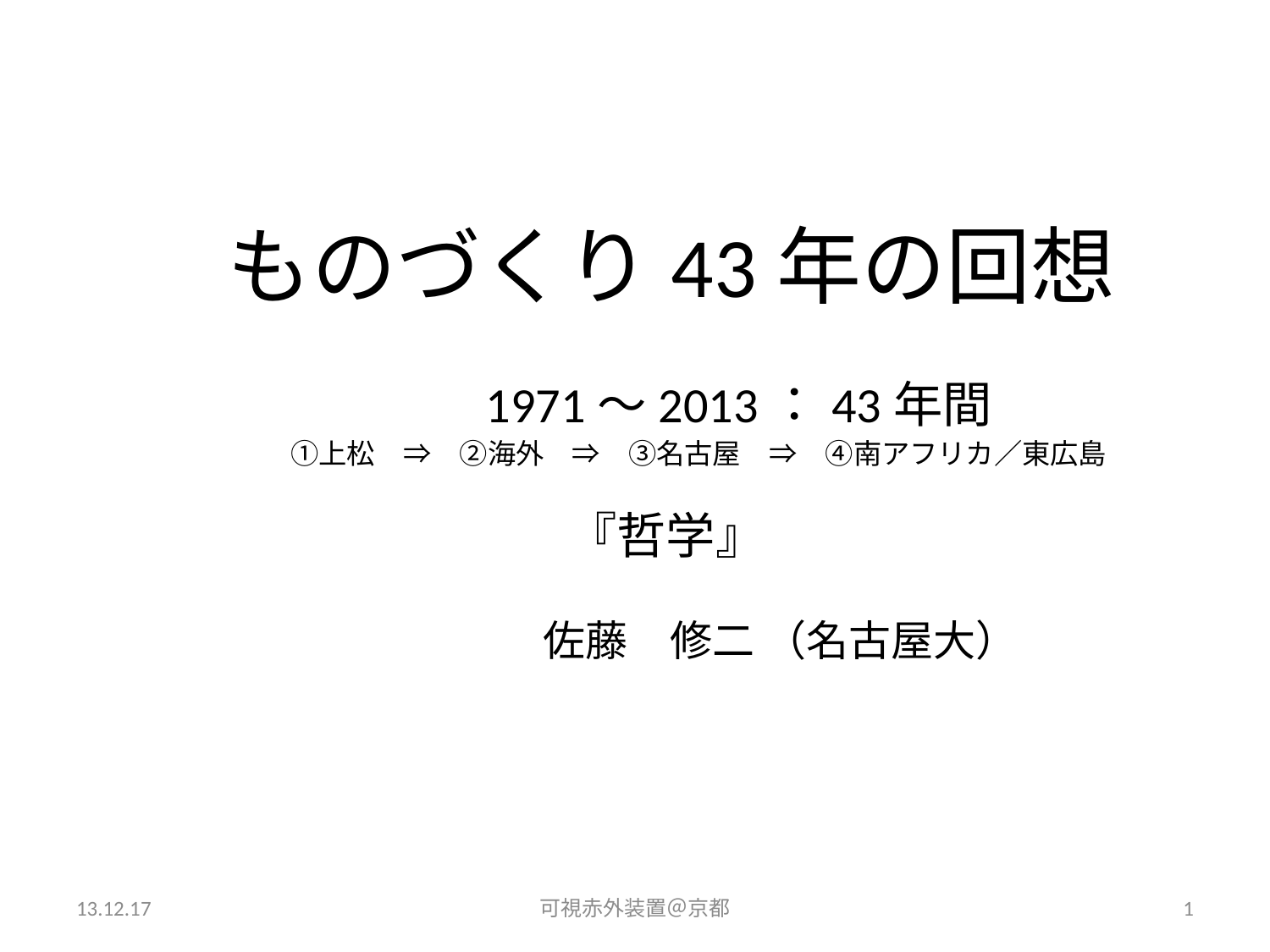

ものづくり43年の回想

　　　　　1971〜2013：43年間
　　①上松　⇒　②海外　⇒　③名古屋　⇒　④南アフリカ／東広島

　　                      『哲学』

　　　　　　　  佐藤　修二 （名古屋大）
13.12.17
可視赤外装置＠京都
1